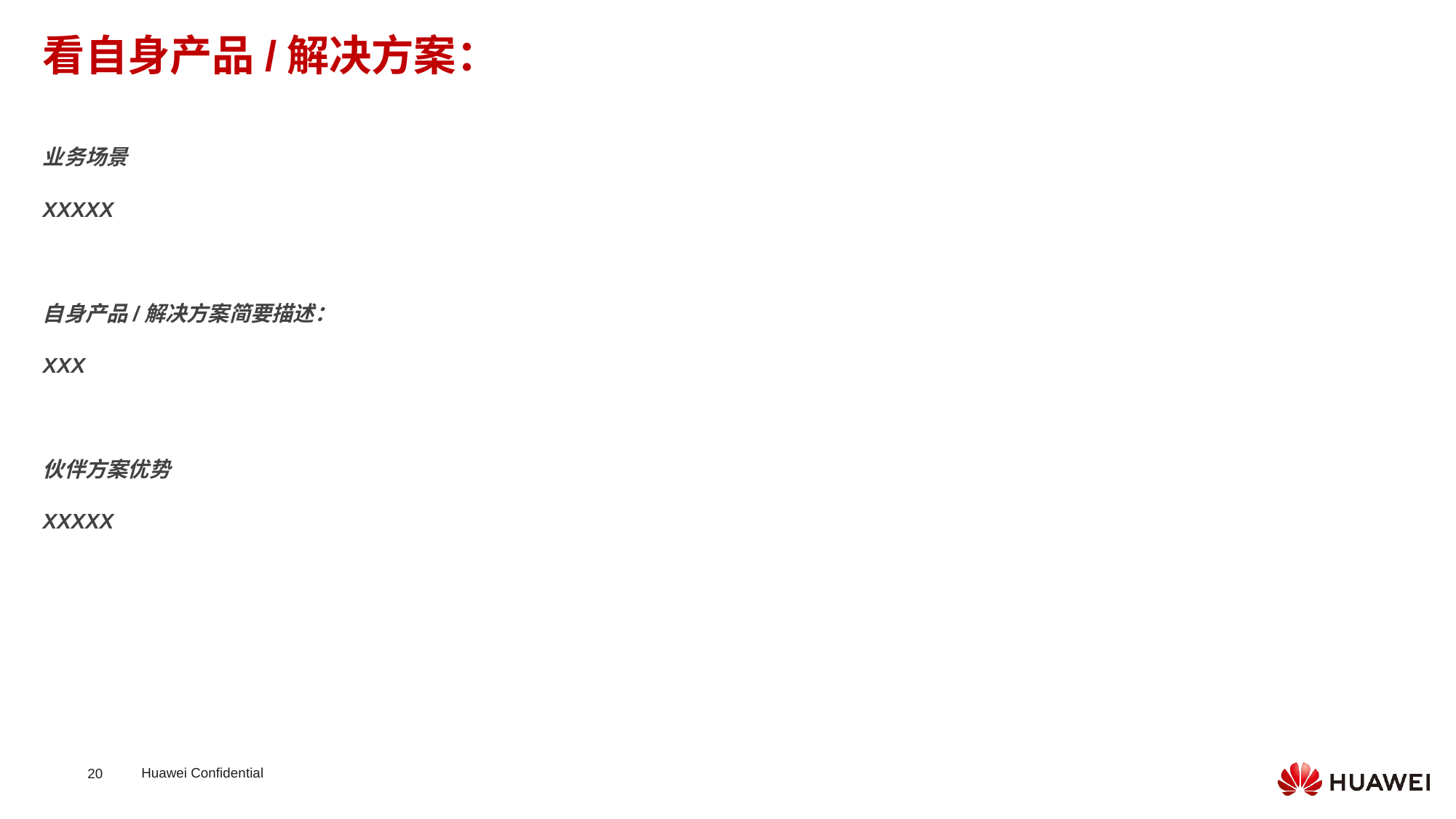

看自身产品/解决方案：
业务场景
XXXXX

自身产品/解决方案简要描述：
XXX

伙伴方案优势
XXXXX